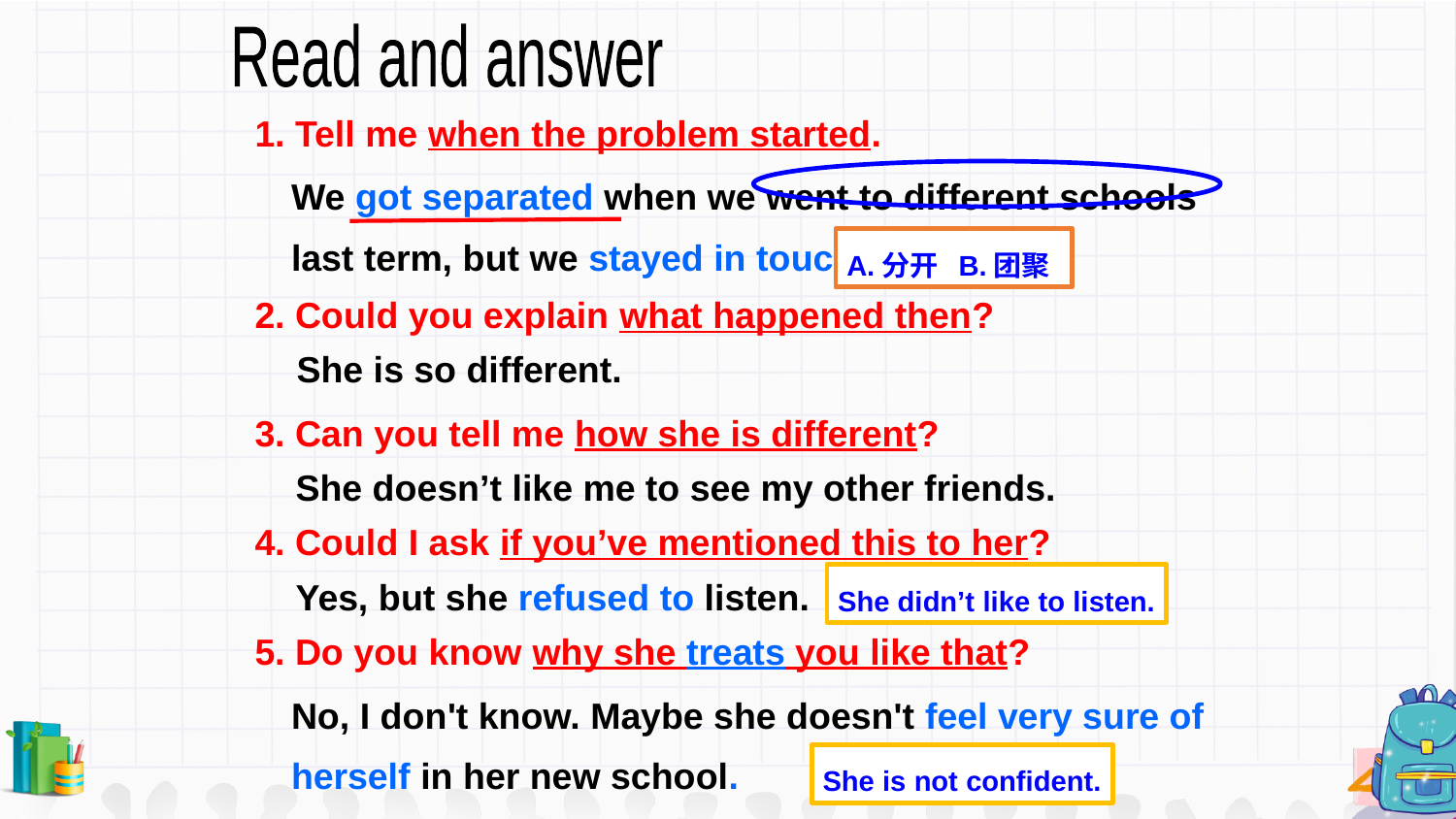

Read and answer
1. Tell me when the problem started.
We got separated when we went to different schools  last term, but we stayed in touch.

A.分开  B.团聚
2. Could you explain what happened then?
     She is so different.
3. Can you tell me how she is different?
    She doesn’t like me to see my other friends.
4. Could I ask if you’ve mentioned this to her?
    Yes, but she refused to listen.
She didn’t like to listen.
5. Do you know why she treats you like that?
No, I don't know. Maybe she doesn't feel very sure of herself in her new school.
She is not confident.